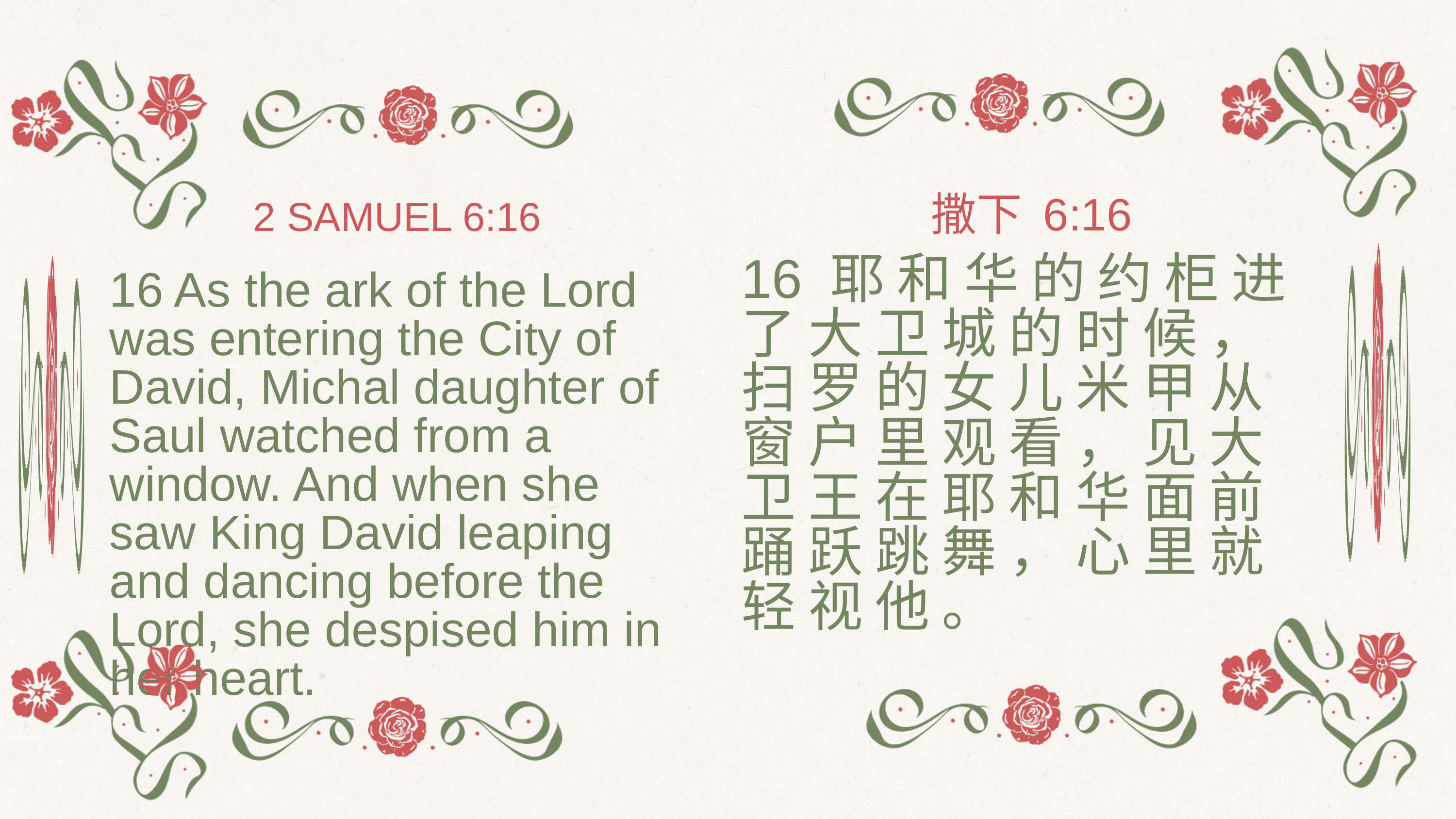

撒下 6:16
2 SAMUEL 6:16
16 耶 和 华 的 约 柜 进 了 大 卫 城 的 时 候 ， 扫 罗 的 女 儿 米 甲 从 窗 户 里 观 看 ， 见 大 卫 王 在 耶 和 华 面 前 踊 跃 跳 舞 ， 心 里 就 轻 视 他 。

16 As the ark of the Lord was entering the City of David, Michal daughter of Saul watched from a window. And when she saw King David leaping and dancing before the Lord, she despised him in her heart.